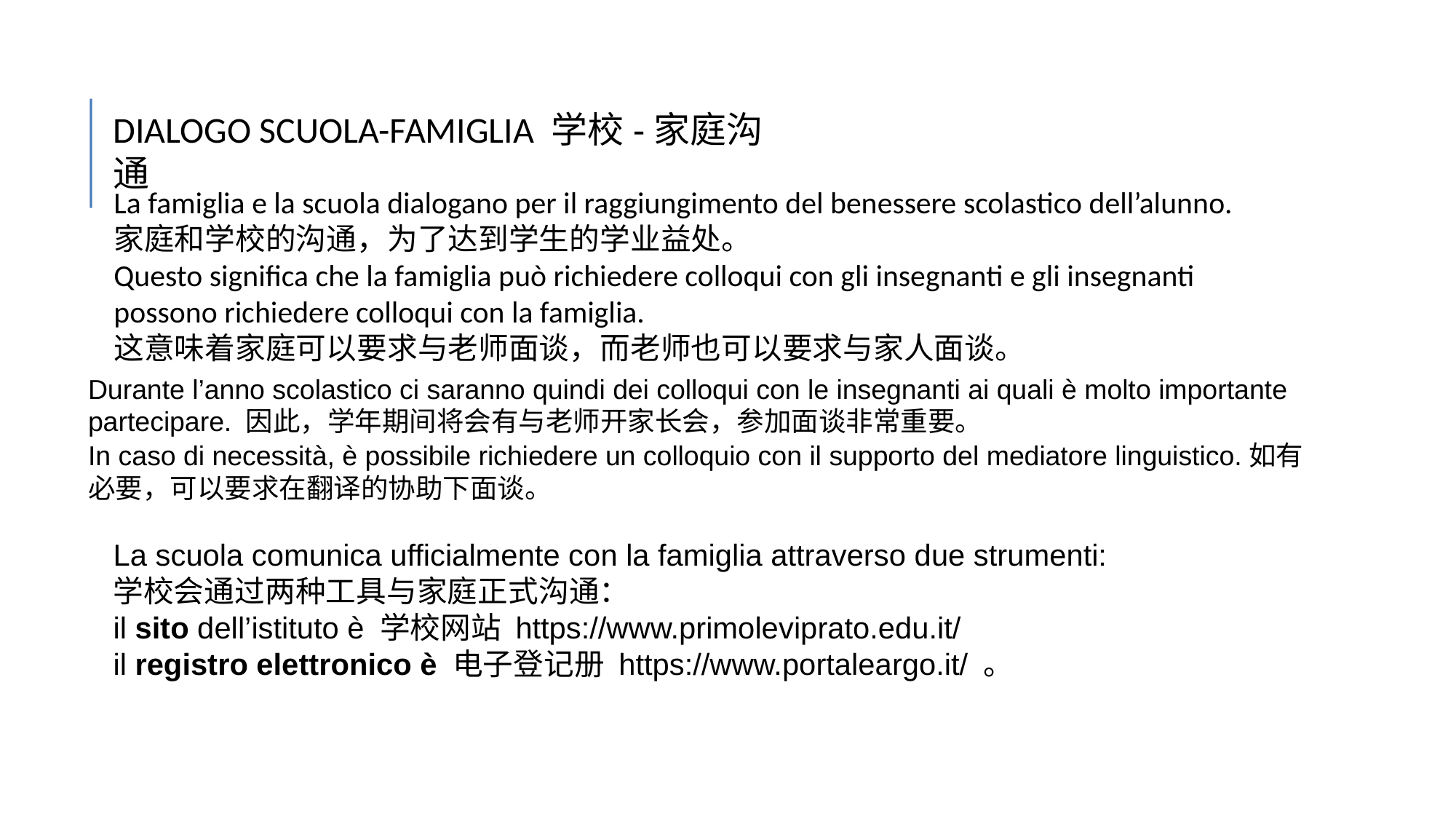

DIALOGO SCUOLA-FAMIGLIA 学校-家庭沟通
La famiglia e la scuola dialogano per il raggiungimento del benessere scolastico dell’alunno. 家庭和学校的沟通，为了达到学生的学业益处。
Questo significa che la famiglia può richiedere colloqui con gli insegnanti e gli insegnanti possono richiedere colloqui con la famiglia.
这意味着家庭可以要求与老师面谈，而老师也可以要求与家人面谈。

Durante l’anno scolastico ci saranno quindi dei colloqui con le insegnanti ai quali è molto importante partecipare. 因此，学年期间将会有与老师开家长会，参加面谈非常重要。
In caso di necessità, è possibile richiedere un colloquio con il supporto del mediatore linguistico.如有必要，可以要求在翻译的协助下面谈。

La scuola comunica ufficialmente con la famiglia attraverso due strumenti:
学校会通过两种工具与家庭正式沟通：
il sito dell’istituto è 学校网站 https://www.primoleviprato.edu.it/
il registro elettronico è 电子登记册 https://www.portaleargo.it/ 。